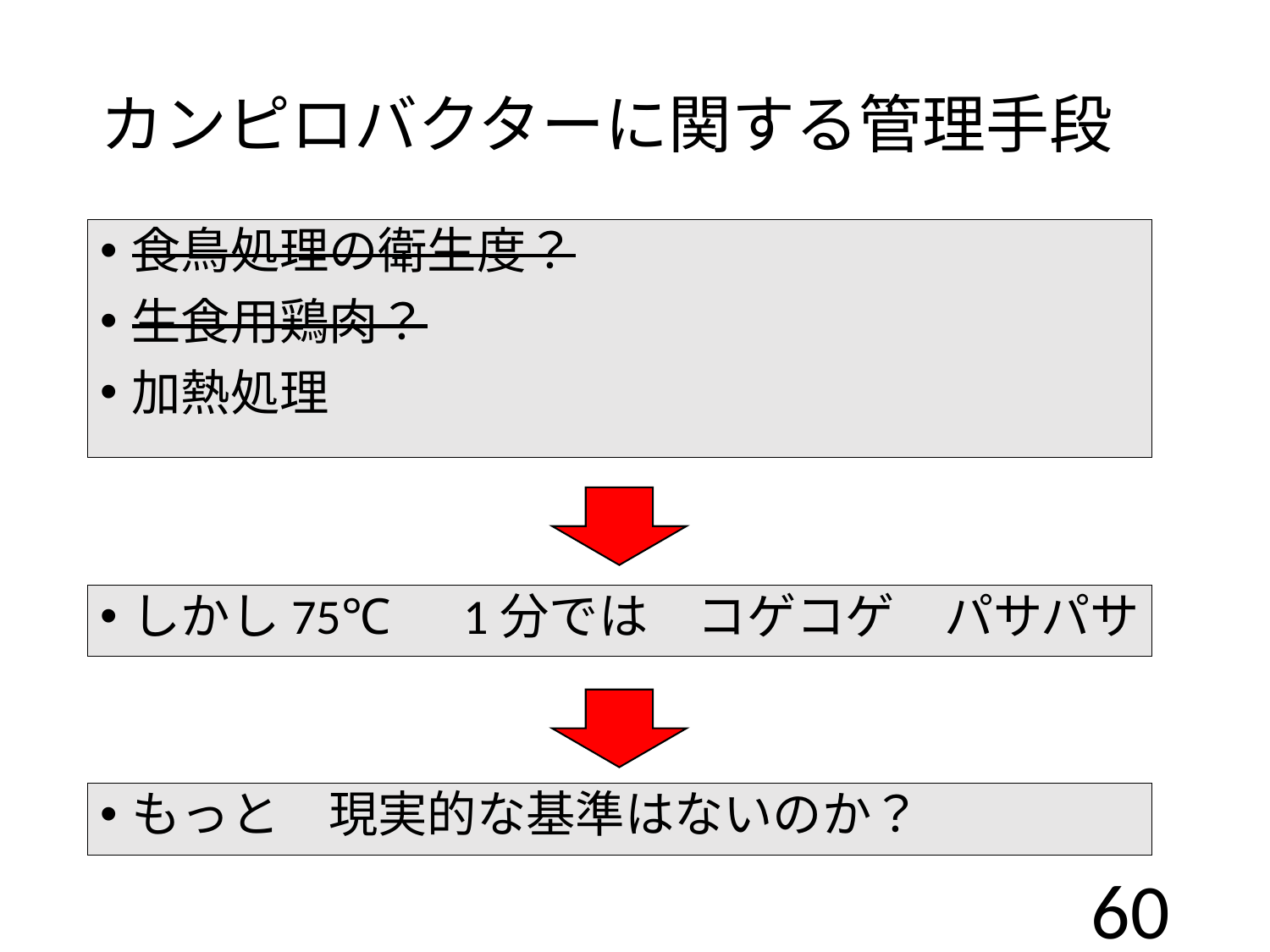

# カンピロバクターに関する管理手段
食鳥処理の衛生度？
生食用鶏肉？
加熱処理

しかし75℃　1分では　コゲコゲ　パサパサ

もっと　現実的な基準はないのか？

60